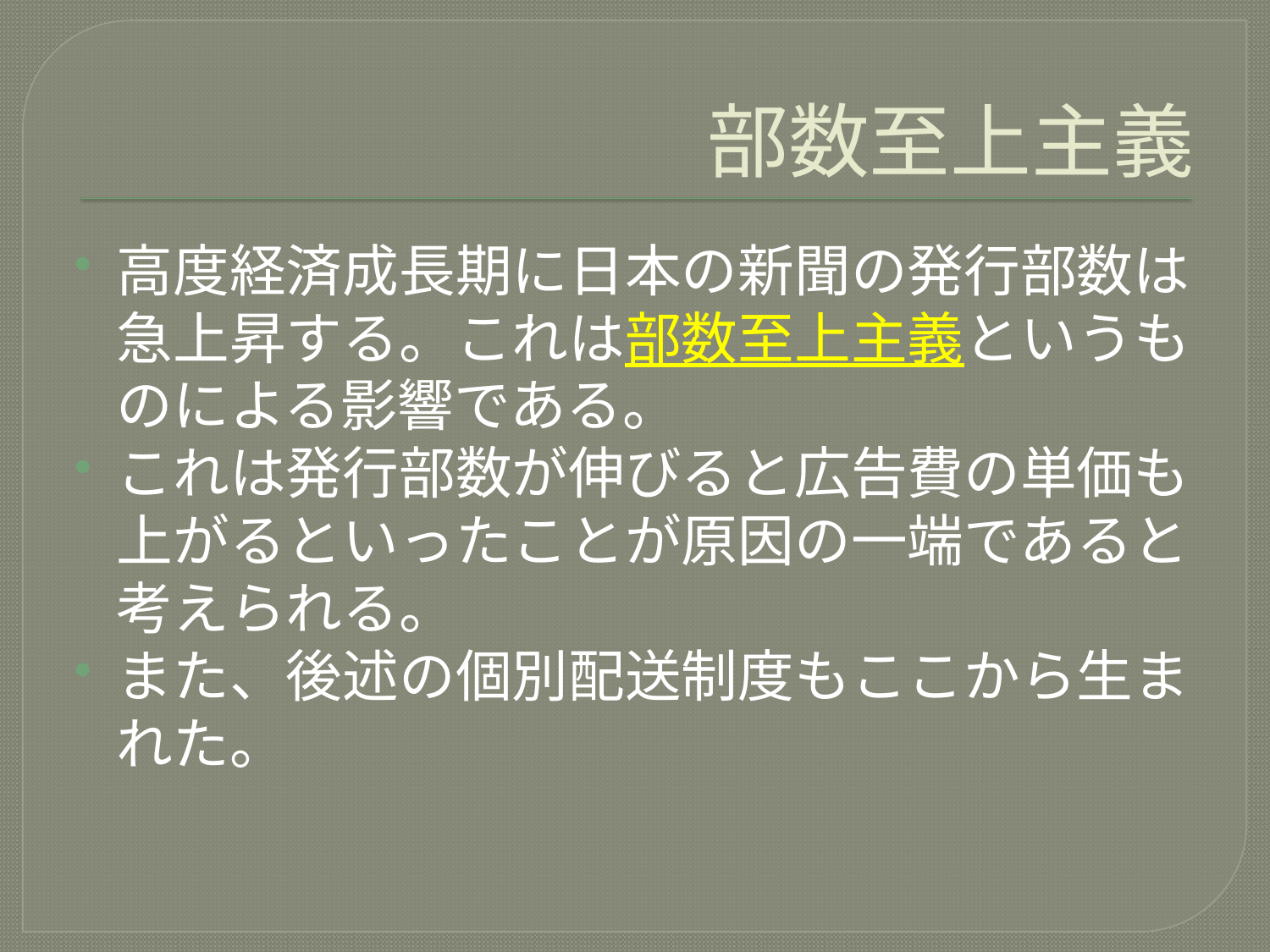

# 部数至上主義
高度経済成長期に日本の新聞の発行部数は急上昇する。これは部数至上主義というものによる影響である。
これは発行部数が伸びると広告費の単価も上がるといったことが原因の一端であると考えられる。
また、後述の個別配送制度もここから生まれた。